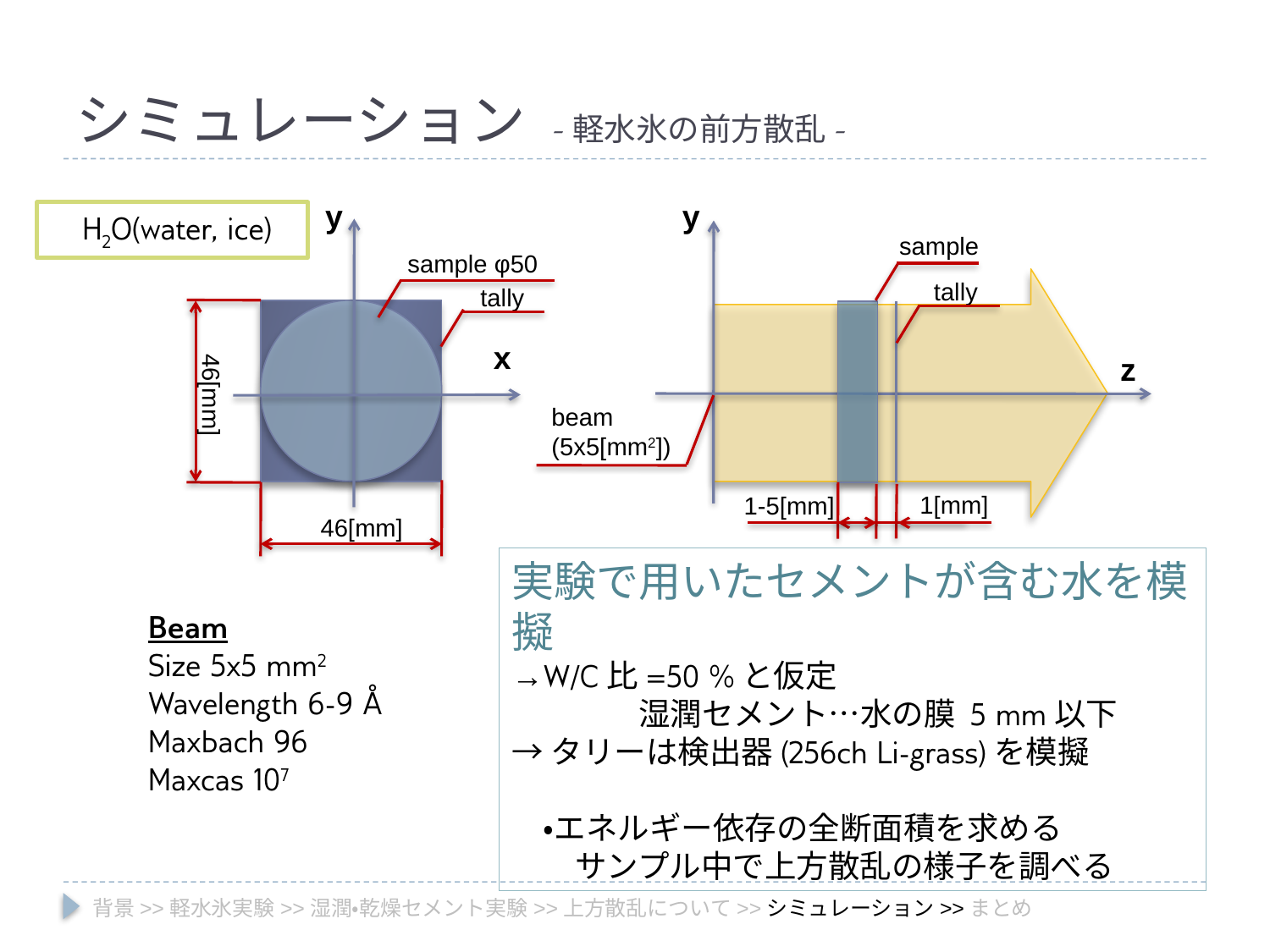

# シミュレーション -軽水氷の前方散乱-
y
y
 H2O(water, ice)
sample
sample φ50

tally
tally

x
z
46[mm]
beam
(5x5[mm2])
1[mm]
1-5[mm]
46[mm]
実験で用いたセメントが含む水を模擬
→W/C比=50 %と仮定
	湿潤セメント…水の膜 5 mm以下
→タリーは検出器(256ch Li-grass)を模擬

　・エネルギー依存の全断面積を求める
　　サンプル中で上方散乱の様子を調べる
Beam
Size 5x5 mm2
Wavelength 6-9 Å
Maxbach 96
Maxcas 107
背景>>軽水氷実験>>湿潤・乾燥セメント実験>>上方散乱について>>シミュレーション>>まとめ